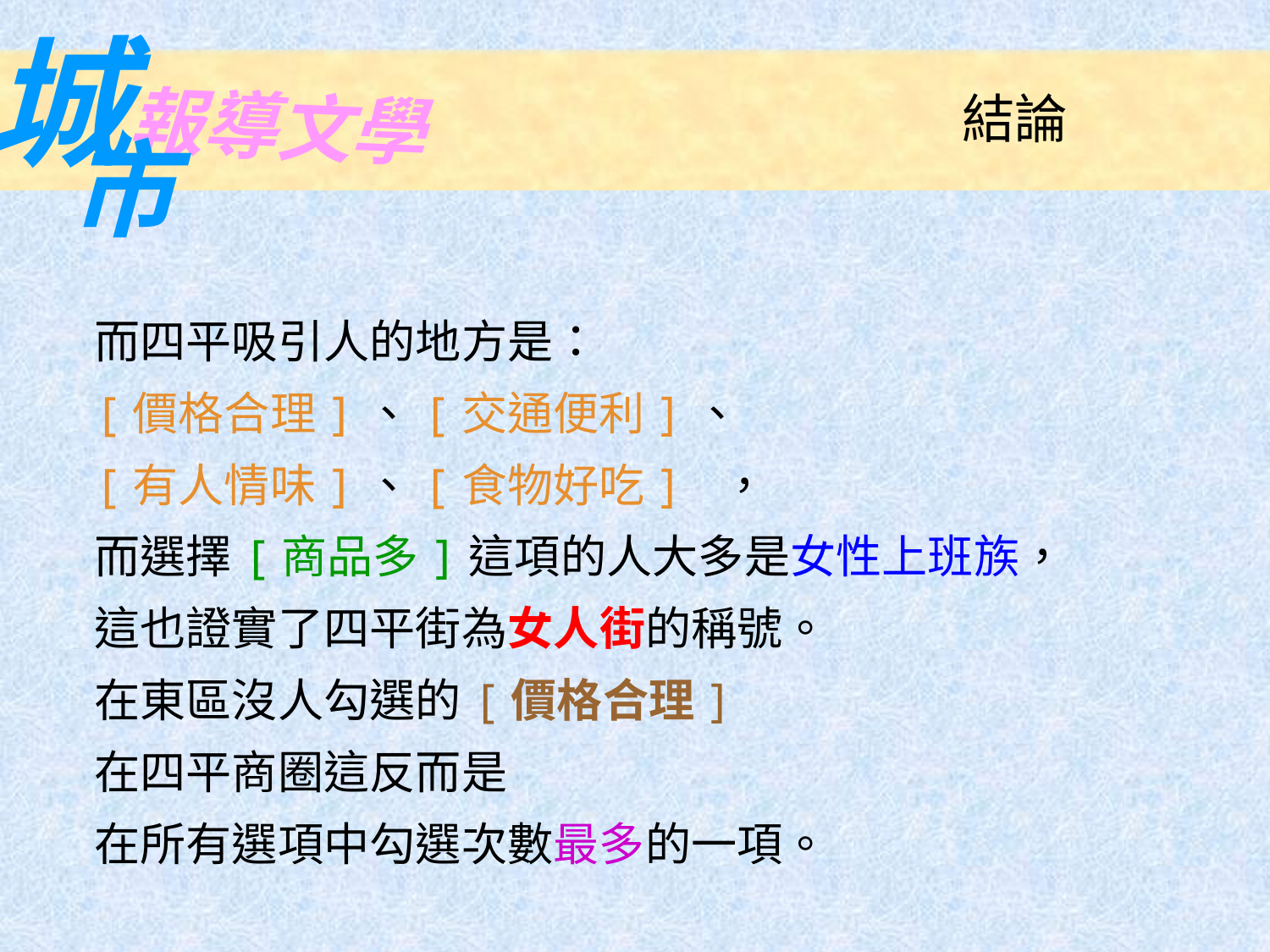

城

報導文學
市
結論
而四平吸引人的地方是：

[價格合理]、[交通便利]、

[有人情味]、[食物好吃] ，

而選擇[商品多]這項的人大多是女性上班族，

這也證實了四平街為女人街的稱號。

在東區沒人勾選的[價格合理]

在四平商圈這反而是

在所有選項中勾選次數最多的一項。